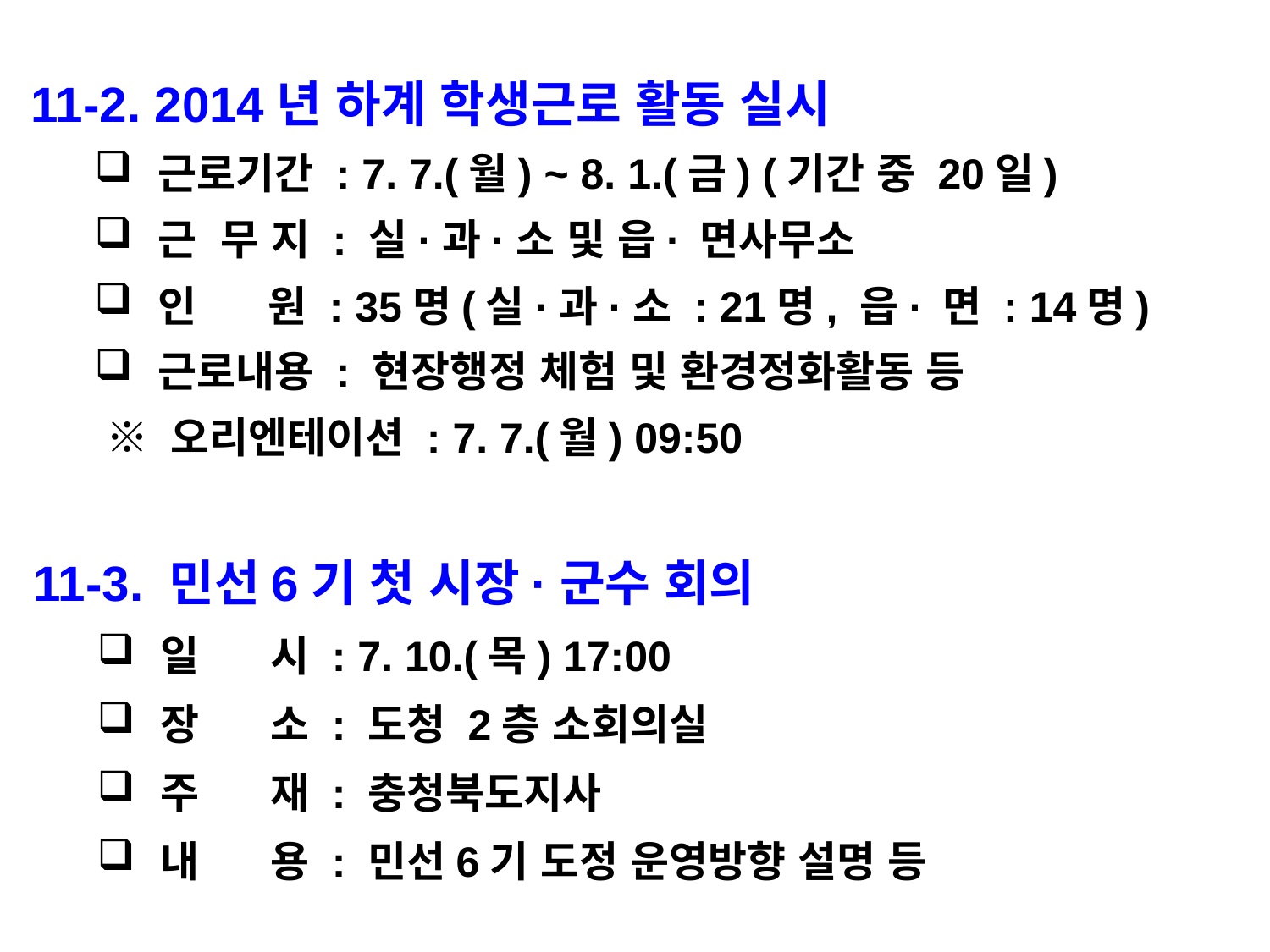

11-2. 2014년 하계 학생근로 활동 실시
근로기간 : 7. 7.(월) ~ 8. 1.(금) (기간 중 20일)
근  무 지 : 실·과·소 및 읍· 면사무소
인      원 : 35명(실·과·소 : 21명, 읍· 면 : 14명)
근로내용 : 현장행정 체험 및 환경정화활동 등
 ※ 오리엔테이션 : 7. 7.(월) 09:50

11-3. 민선6기 첫 시장·군수 회의
일      시 : 7. 10.(목) 17:00
장      소 : 도청 2층 소회의실
주      재 : 충청북도지사
내      용 : 민선6기 도정 운영방향 설명 등